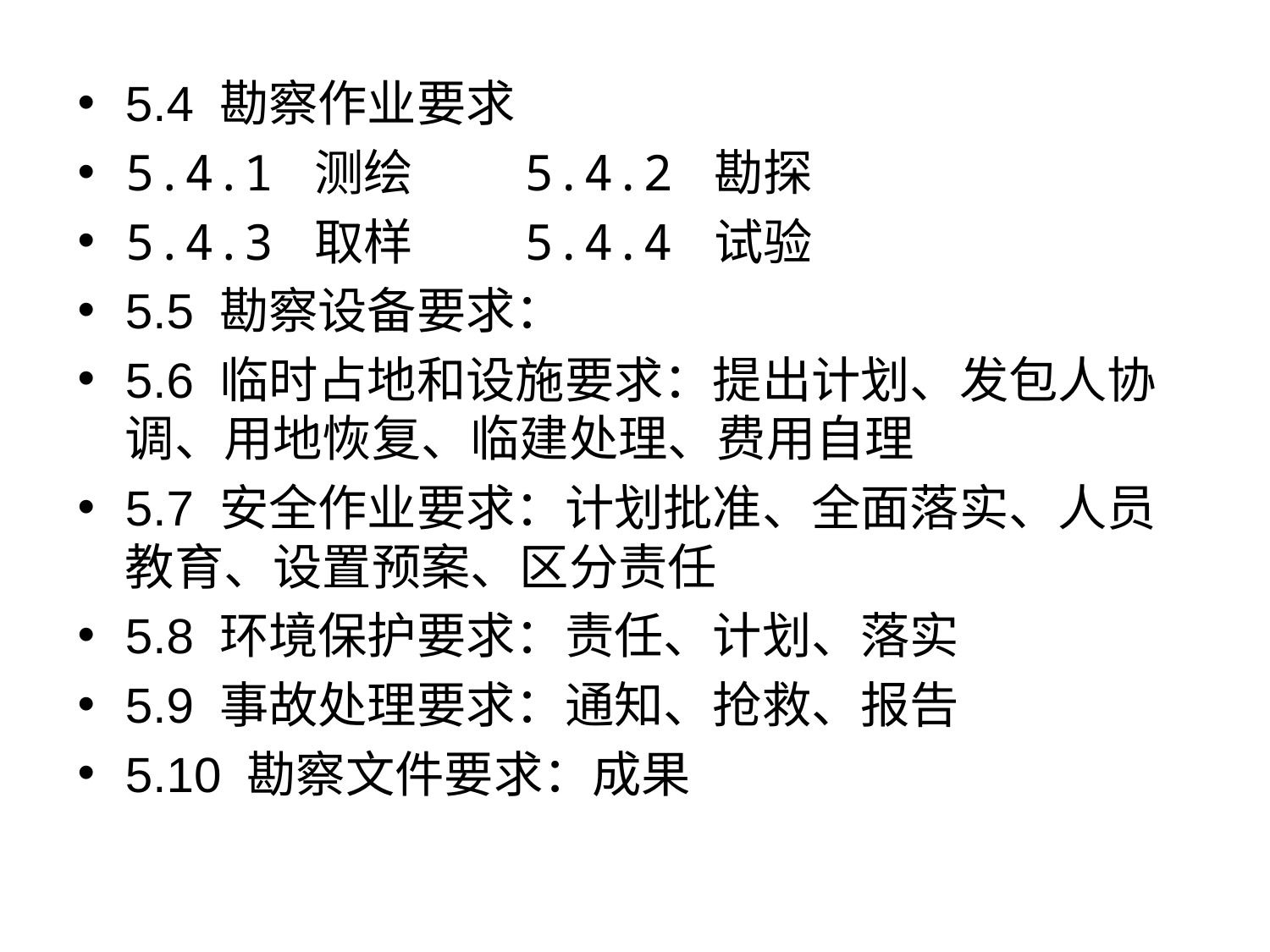

5.4 勘察作业要求
5.4.1 测绘         5.4.2 勘探
5.4.3 取样         5.4.4 试验
5.5 勘察设备要求：
5.6 临时占地和设施要求：提出计划、发包人协调、用地恢复、临建处理、费用自理
5.7 安全作业要求：计划批准、全面落实、人员教育、设置预案、区分责任
5.8 环境保护要求：责任、计划、落实
5.9 事故处理要求：通知、抢救、报告
5.10 勘察文件要求：成果